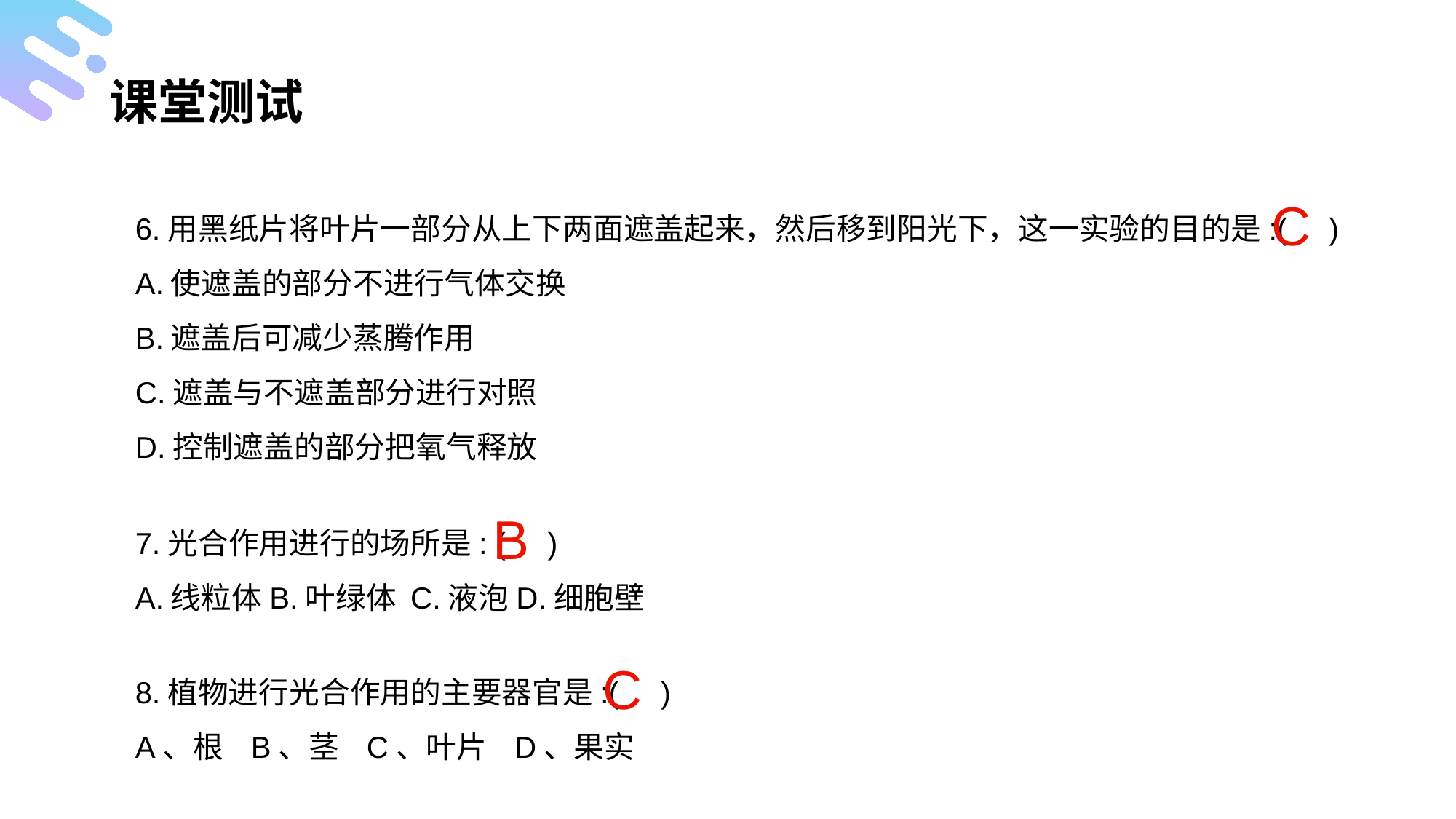

课堂测试
6.用黑纸片将叶片一部分从上下两面遮盖起来，然后移到阳光下，这一实验的目的是:(     )
A.使遮盖的部分不进行气体交换
B.遮盖后可减少蒸腾作用
C.遮盖与不遮盖部分进行对照
D.控制遮盖的部分把氧气释放
C
B
7.光合作用进行的场所是: (     )
A.线粒体B.叶绿体 C.液泡D.细胞壁
8.植物进行光合作用的主要器官是:(     )
A、根   B、茎   C、叶片   D、果实

C